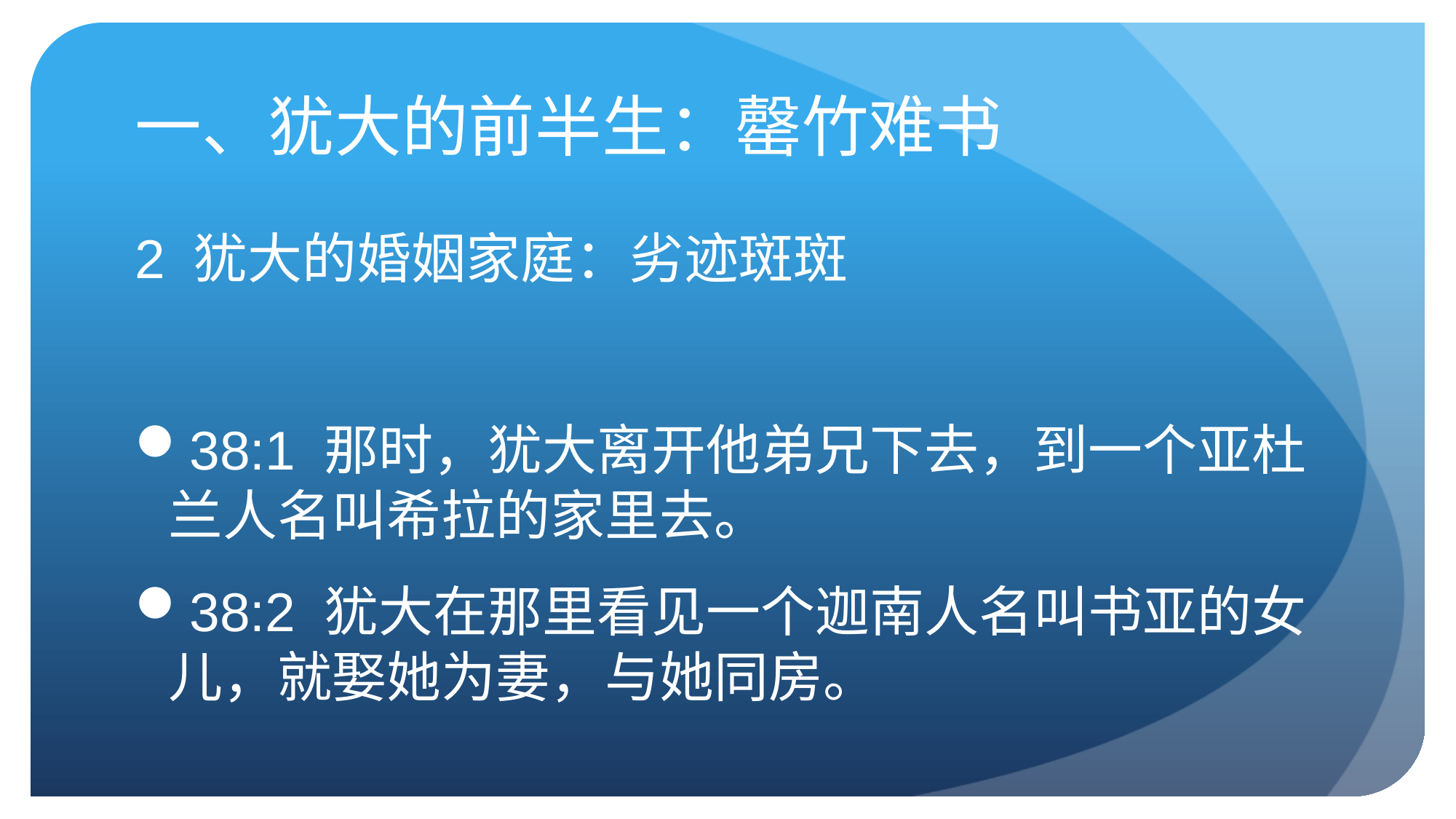

# 一、犹大的前半生：罄竹难书
2 犹大的婚姻家庭：劣迹斑斑

38:1 那时，犹大离开他弟兄下去，到一个亚杜兰人名叫希拉的家里去。
38:2 犹大在那里看见一个迦南人名叫书亚的女儿，就娶她为妻，与她同房。